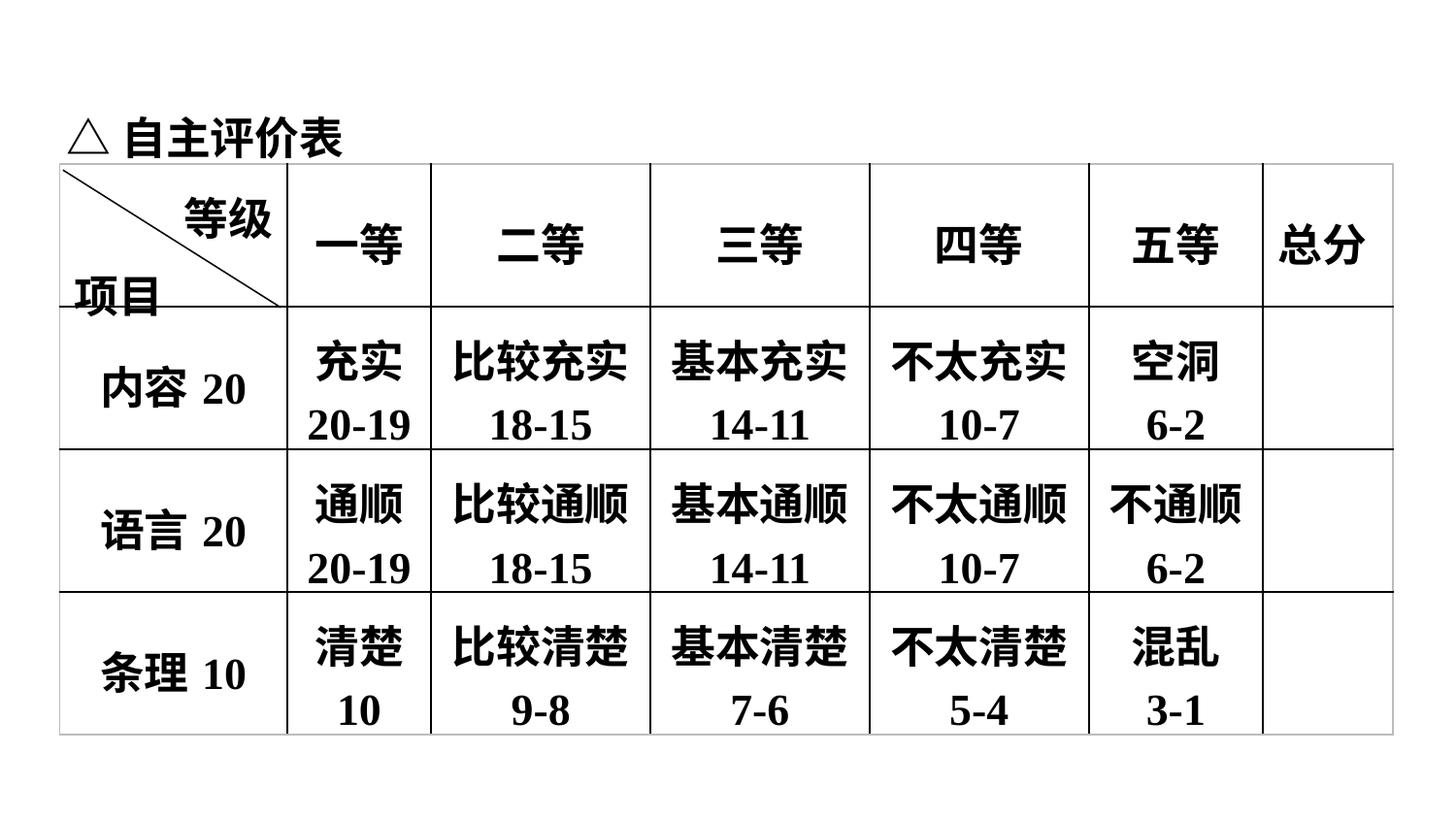

成果评价
△自主评价表
| 等级 项目 | 一等 | 二等 | 三等 | 四等 | 五等 | 总分 |
| --- | --- | --- | --- | --- | --- | --- |
| 内容20 | 充实 20-19 | 比较充实 18-15 | 基本充实 14-11 | 不太充实 10-7 | 空洞 6-2 |  |
| 语言20 | 通顺 20-19 | 比较通顺 18-15 | 基本通顺 14-11 | 不太通顺 10-7 | 不通顺 6-2 |  |
| 条理10 | 清楚 10 | 比较清楚 9-8 | 基本清楚 7-6 | 不太清楚 5-4 | 混乱 3-1 |  |